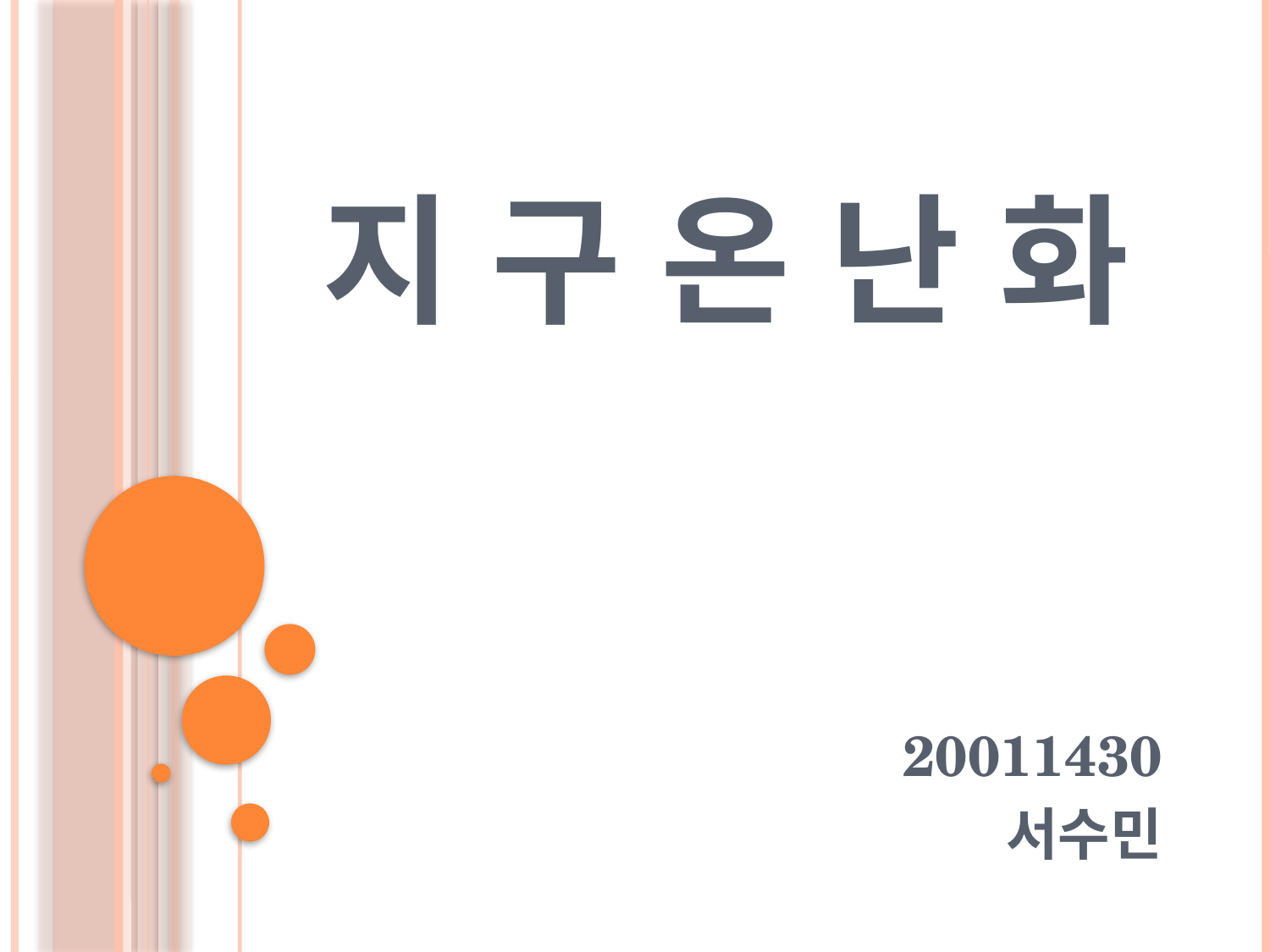

# 지 구 온 난 화
20011430
서수민